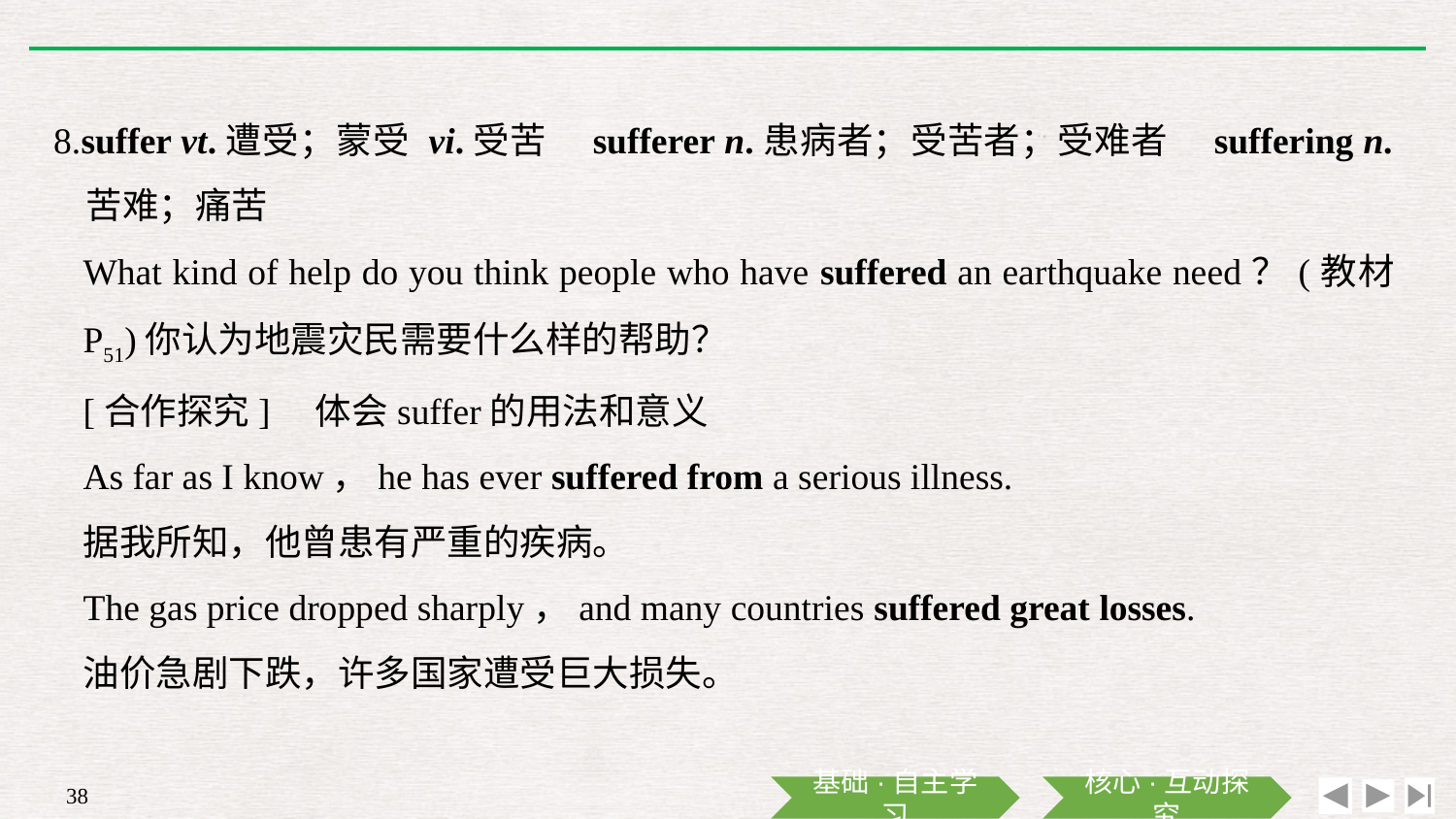

8.suffer vt.遭受；蒙受 vi.受苦　sufferer n.患病者；受苦者；受难者　suffering n.苦难；痛苦
What kind of help do you think people who have suffered an earthquake need？(教材P51)你认为地震灾民需要什么样的帮助？
[合作探究]　体会suffer的用法和意义
As far as I know，he has ever suffered from a serious illness.
据我所知，他曾患有严重的疾病。
The gas price dropped sharply，and many countries suffered great losses.
油价急剧下跌，许多国家遭受巨大损失。